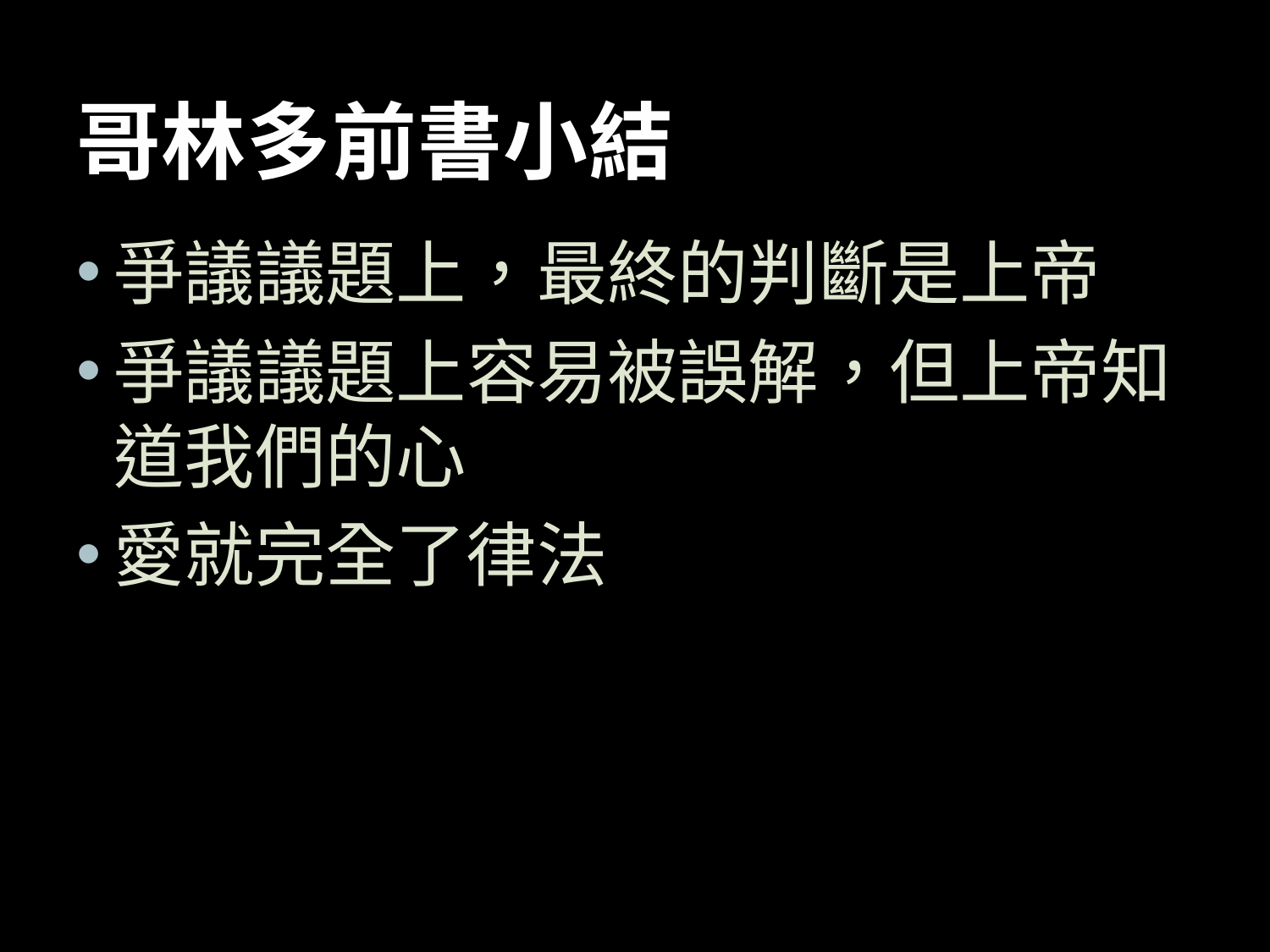

# 哥林多前書小結
爭議議題上，最終的判斷是上帝
爭議議題上容易被誤解，但上帝知道我們的心
愛就完全了律法